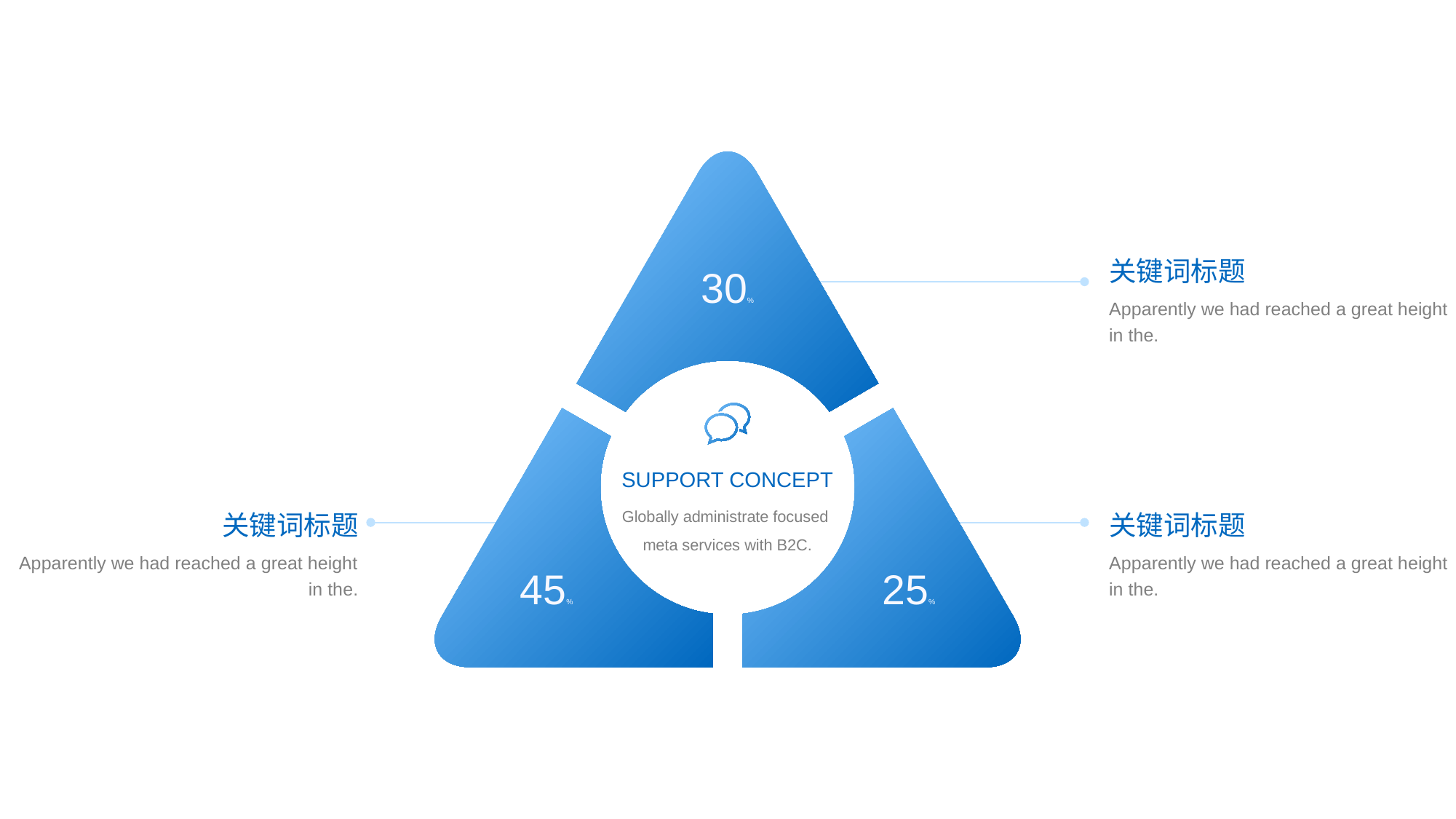

30%
关键词标题
Apparently we had reached a great height in the.

45%
25%
SUPPORT CONCEPT
Globally administrate focused
meta services with B2C.
关键词标题
Apparently we had reached a great height in the.
关键词标题
Apparently we had reached a great height in the.